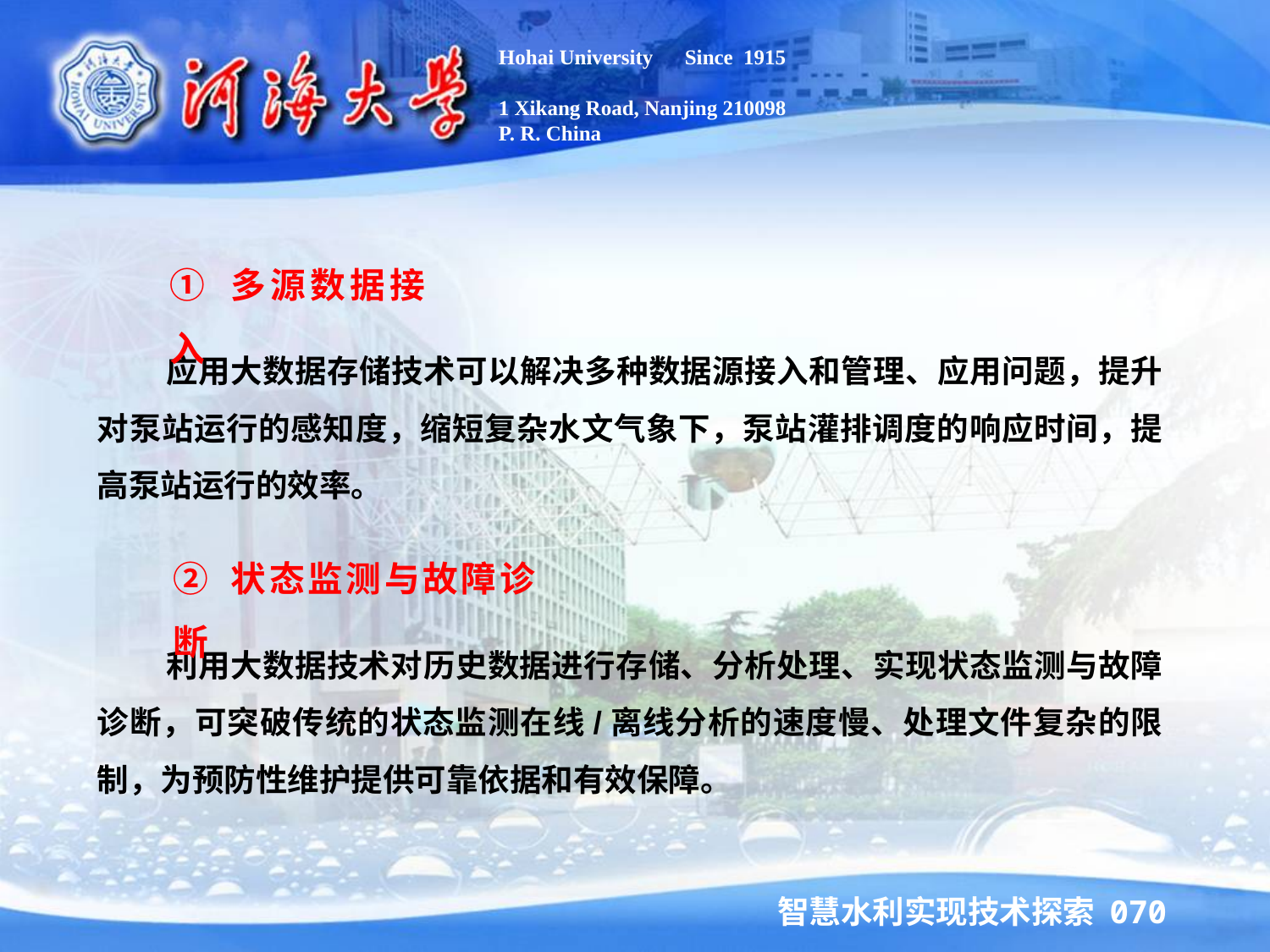

Hohai University      Since  1915
1 Xikang Road, Nanjing 210098
P. R. China
① 多源数据接入
        应用大数据存储技术可以解决多种数据源接入和管理、应用问题，提升对泵站运行的感知度，缩短复杂水文气象下，泵站灌排调度的响应时间，提高泵站运行的效率。
② 状态监测与故障诊断
        利用大数据技术对历史数据进行存储、分析处理、实现状态监测与故障诊断，可突破传统的状态监测在线/离线分析的速度慢、处理文件复杂的限制，为预防性维护提供可靠依据和有效保障。
智慧水利实现技术探索 070